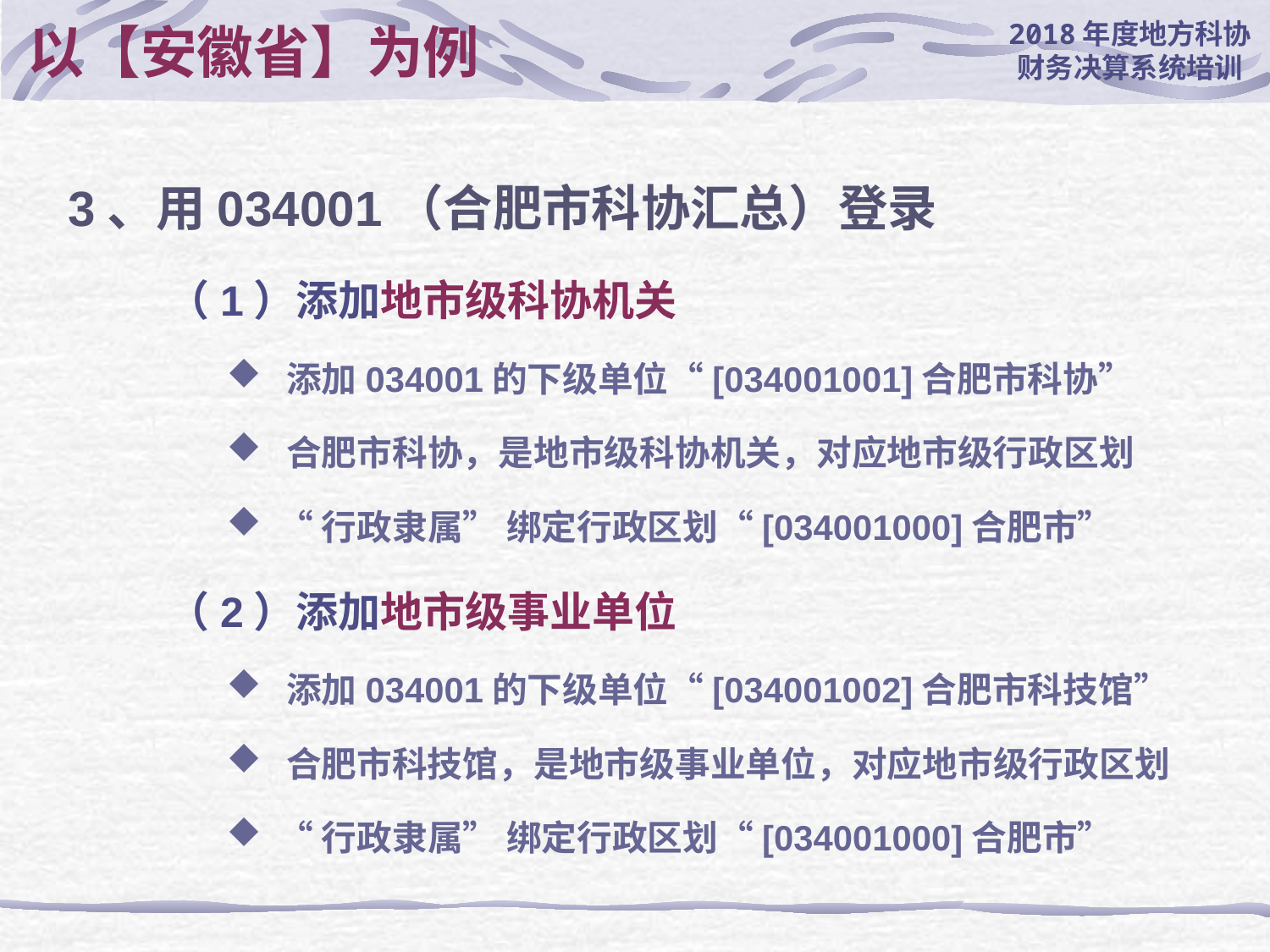

# 以【安徽省】为例
3、用034001（合肥市科协汇总）登录
（1）添加地市级科协机关
  添加034001的下级单位“[034001001]合肥市科协”
  合肥市科协，是地市级科协机关，对应地市级行政区划
  “行政隶属” 绑定行政区划“[034001000]合肥市”
（2）添加地市级事业单位
  添加034001的下级单位“[034001002]合肥市科技馆”
  合肥市科技馆，是地市级事业单位，对应地市级行政区划
  “行政隶属” 绑定行政区划“[034001000]合肥市”